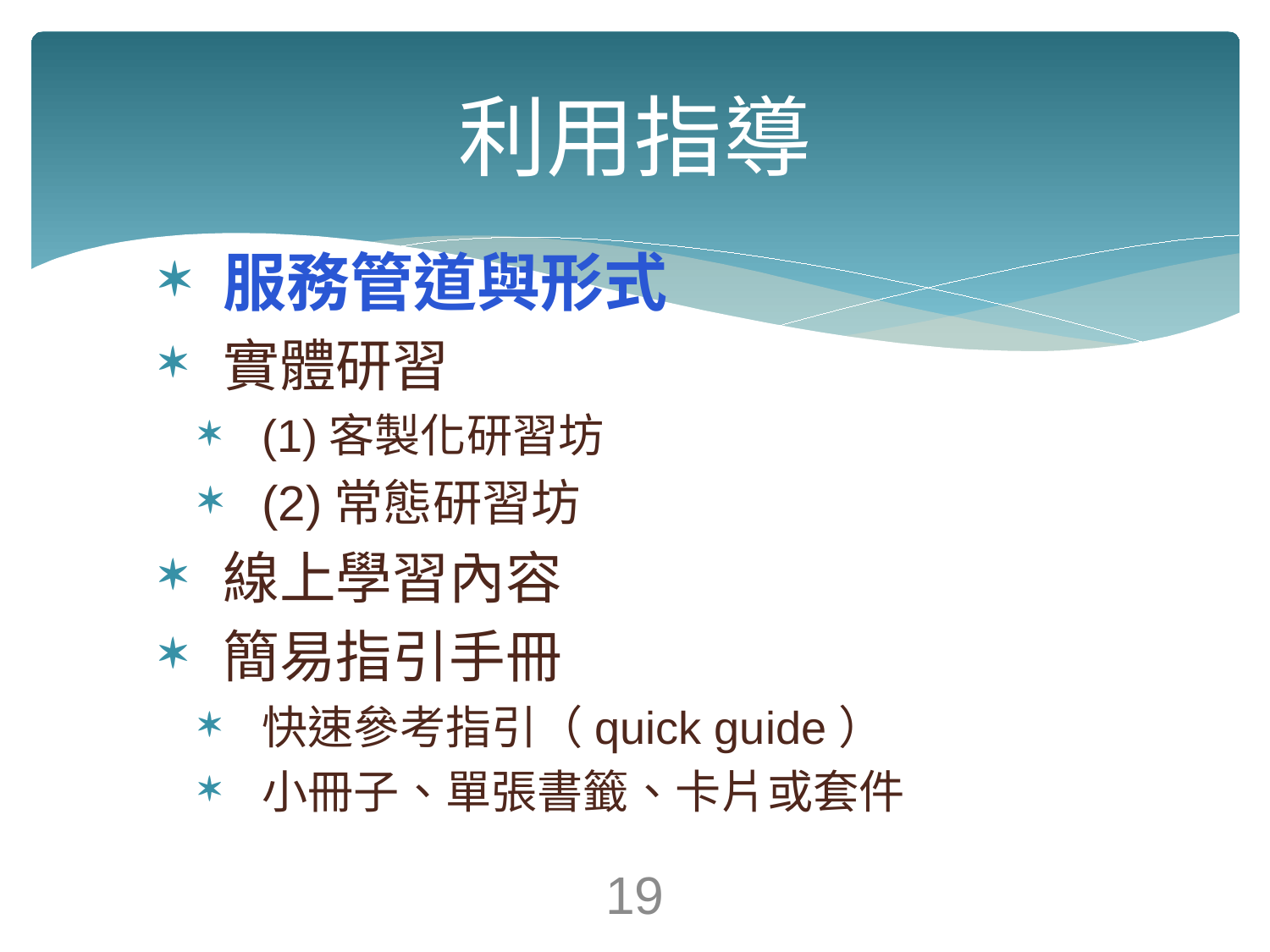

# 利用指導
服務管道與形式
實體研習
(1)客製化研習坊
(2)常態研習坊
線上學習內容
簡易指引手冊
快速參考指引（quick guide）
小冊子、單張書籤、卡片或套件

19